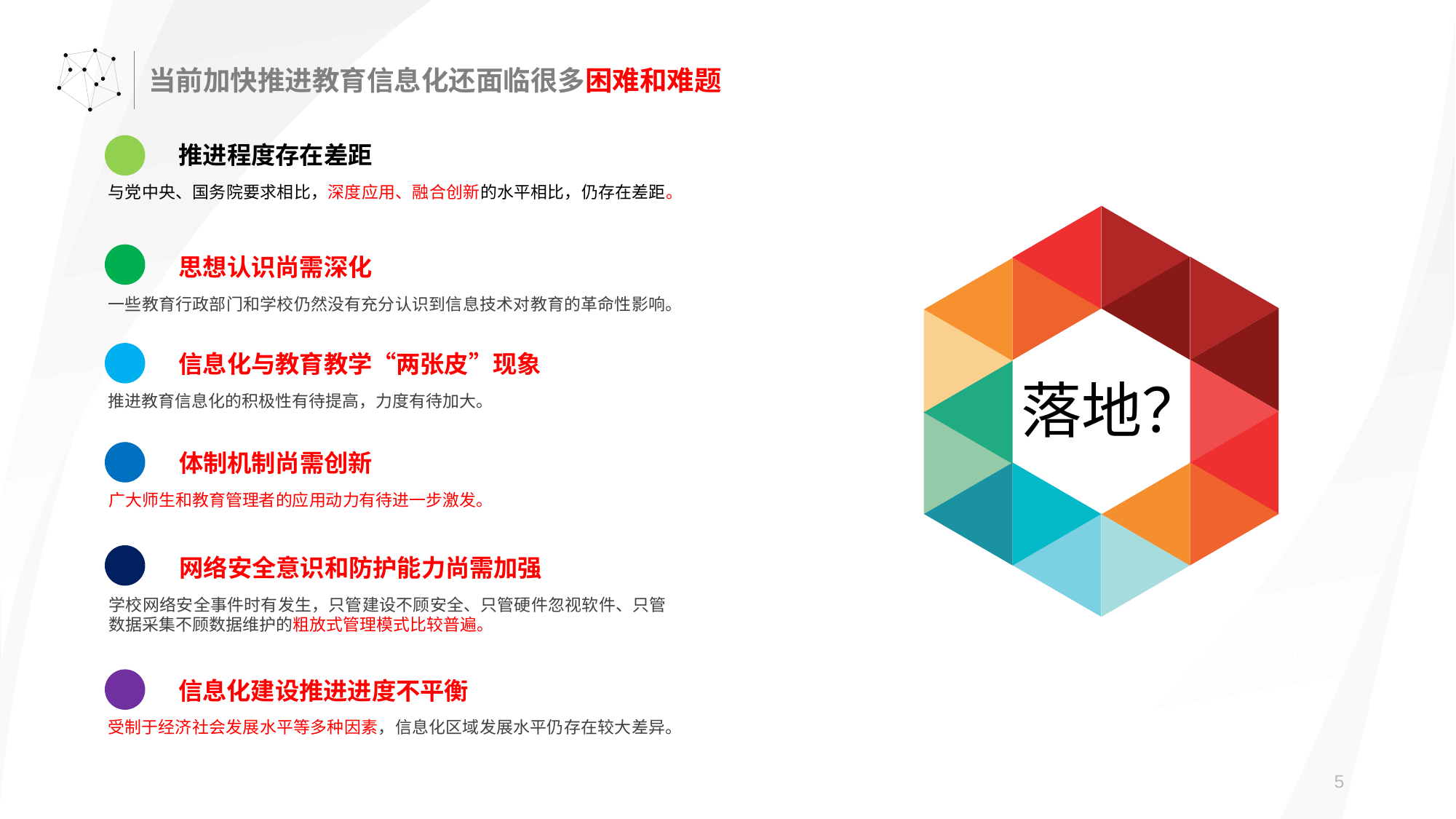

当前加快推进教育信息化还面临很多困难和难题
推进程度存在差距
与党中央、国务院要求相比，深度应用、融合创新的水平相比，仍存在差距。

思想认识尚需深化
一些教育行政部门和学校仍然没有充分认识到信息技术对教育的革命性影响。

信息化与教育教学“两张皮”现象
推进教育信息化的积极性有待提高，力度有待加大。
落地？

体制机制尚需创新
广大师生和教育管理者的应用动力有待进一步激发。

网络安全意识和防护能力尚需加强
学校网络安全事件时有发生，只管建设不顾安全、只管硬件忽视软件、只管数据采集不顾数据维护的粗放式管理模式比较普遍。
面对这些困难和问题，需要我们进一步提高认识，转变观念，齐心协力，攻坚克难。

信息化建设推进进度不平衡
受制于经济社会发展水平等多种因素，信息化区域发展水平仍存在较大差异。
5